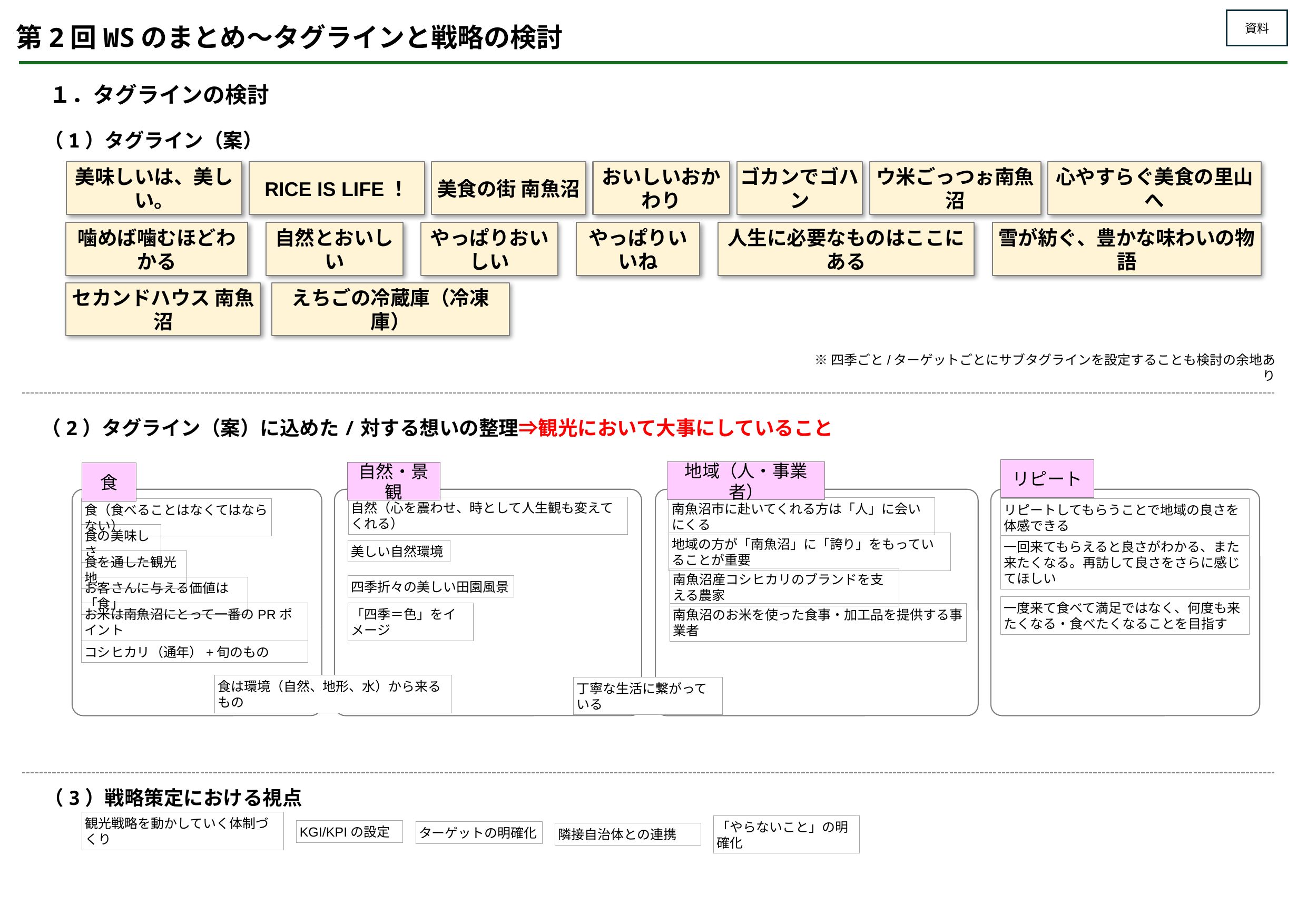

資料
第2回WSのまとめ～タグラインと戦略の検討
１．タグラインの検討
（1）タグライン（案）
美味しいは、美しい。
RICE IS LIFE！
美食の街 南魚沼
おいしいおかわり
ゴカンでゴハン
ウ米ごっつぉ南魚沼
心やすらぐ美食の里山へ
インパクトがあり、わかりやすさWordチョイスが大事
　方向性を定めて、想いを込めてタグラインを作っていく
噛めば噛むほどわかる
自然とおいしい
やっぱりおいしい
やっぱりいいね
人生に必要なものはここにある
雪が紡ぐ、豊かな味わいの物語
セカンドハウス 南魚沼
えちごの冷蔵庫（冷凍庫）
シンプルにして、響くようにしたほうがいい
お客さんに伝わる言葉、タグラインは2つ
構成要素は3つ（食、酒、温泉）

タグラインがターゲット別にあってもいいのでは？
※四季ごと/ターゲットごとにサブタグラインを設定することも検討の余地あり
（2）タグライン（案）に込めた/対する想いの整理⇒観光において大事にしていること
地域の特徴は「水」
　海藻→「水」で洗う必要がある
　湧水を使う
リピート
地域（人・事業者）
自然・景観
食

自然（心を震わせ、時として人生観も変えてくれる）
南魚沼市に赴いてくれる方は「人」に会いにくる
食（食べることはなくてはならない）
リピートしてもらうことで地域の良さを体感できる
土地（景観・水など）の要素は外せない
食の美味しさ
美しい自然環境
地域の方が「南魚沼」に「誇り」をもっていることが重要
一回来てもらえると良さがわかる、また来たくなる。再訪して良さをさらに感じてほしい
食を通した観光地
四季折々の美しい田園風景
南魚沼産コシヒカリのブランドを支える農家
お客さんに与える価値は「食」
里山　土地に関連することば
一度来て食べて満足ではなく、何度も来たくなる・食べたくなることを目指す
「四季＝色」をイメージ
お米は南魚沼にとって一番のPRポイント
南魚沼のお米を使った食事・加工品を提供する事業者
コシヒカリ（通年）+旬のもの
うまい：食べるだけでない/酒がうまい、水がうまい、空気がうまい
　→広がりを持つ言葉。コメ以外にも使っていける
食は環境（自然、地形、水）から来るもの
丁寧な生活に繋がっている
そばの需要は他課い
（3）戦略策定における視点
観光戦略を動かしていく体制づくり
KGI/KPIの設定
ターゲットの明確化
隣接自治体との連携
「やらないこと」の明確化